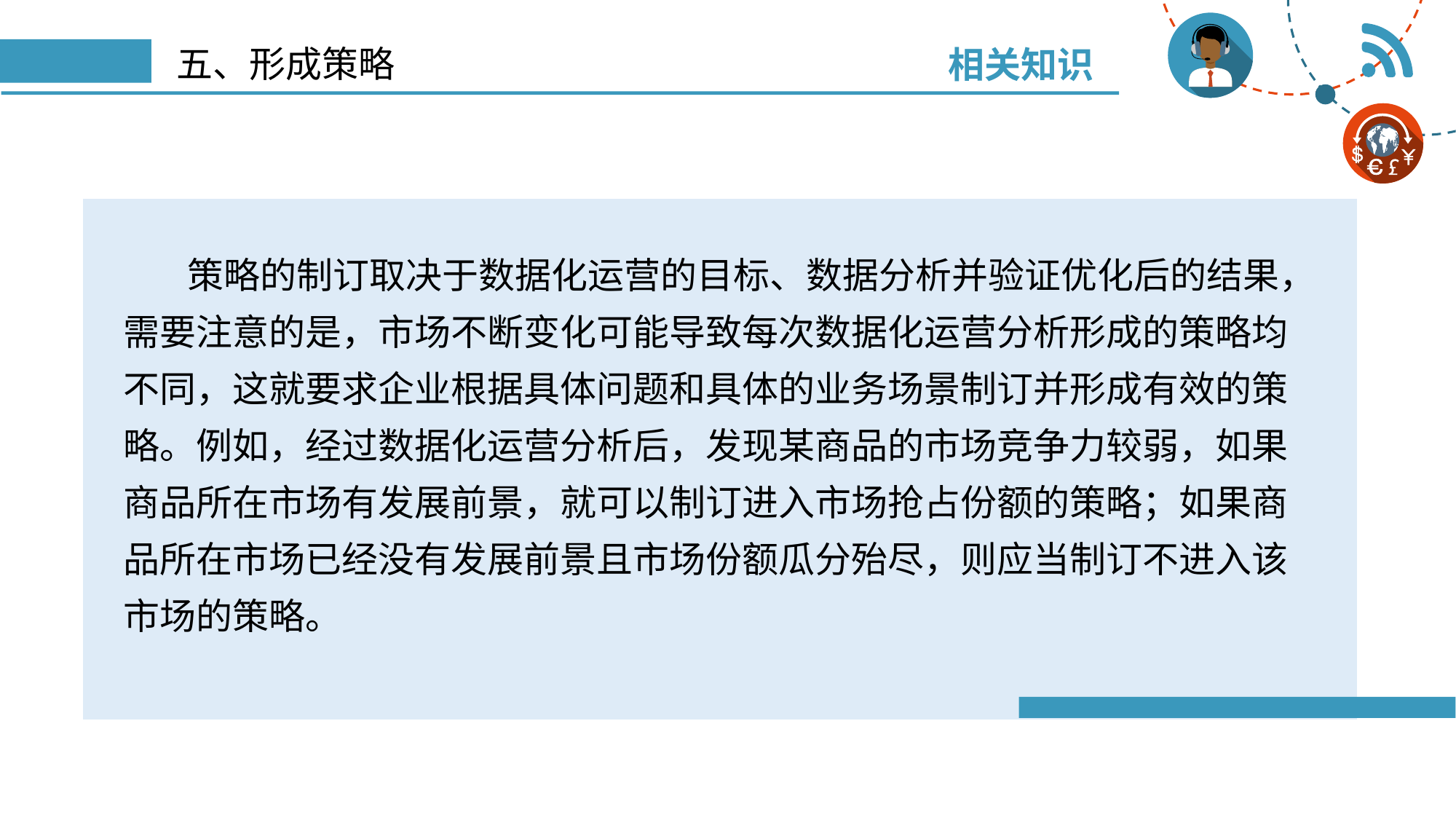

相关知识
# 五、形成策略

策略的制订取决于数据化运营的目标、数据分析并验证优化后的结果，需要注意的是，市场不断变化可能导致每次数据化运营分析形成的策略均不同，这就要求企业根据具体问题和具体的业务场景制订并形成有效的策略。例如，经过数据化运营分析后，发现某商品的市场竞争力较弱，如果商品所在市场有发展前景，就可以制订进入市场抢占份额的策略；如果商品所在市场已经没有发展前景且市场份额瓜分殆尽，则应当制订不进入该市场的策略。